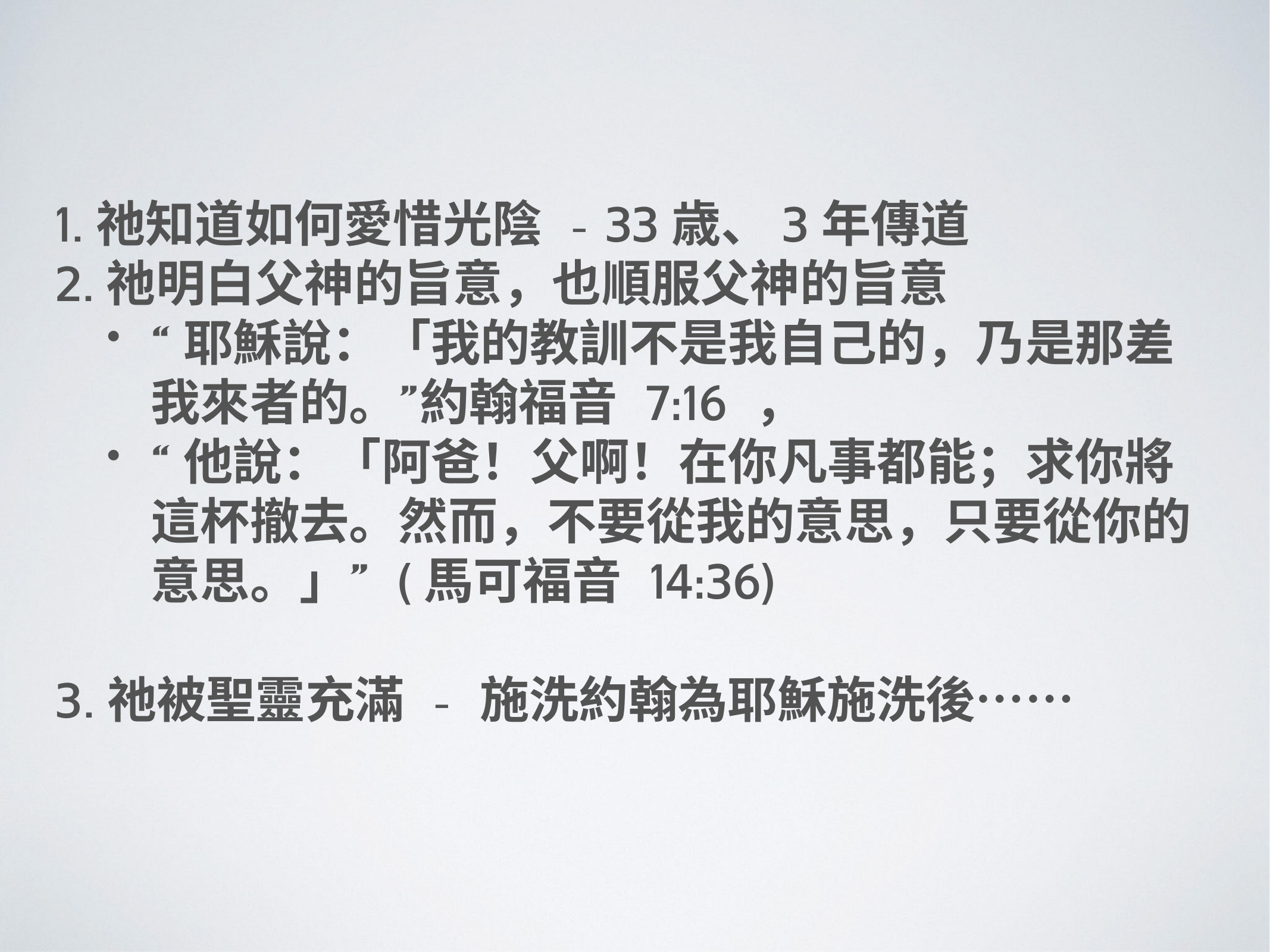

1.祂知道如何愛惜光陰 - 33歳、3年傳道
2.祂明白父神的旨意，也順服父神的旨意
“耶穌說：「我的教訓不是我自己的，乃是那差我來者的。”約翰福音 7:16 ，
“他說：「阿爸！父啊！在你凡事都能；求你將這杯撤去。然而，不要從我的意思，只要從你的意思。」” (馬可福音 14:36)

3.祂被聖靈充滿 - 施洗約翰為耶穌施洗後⋯⋯